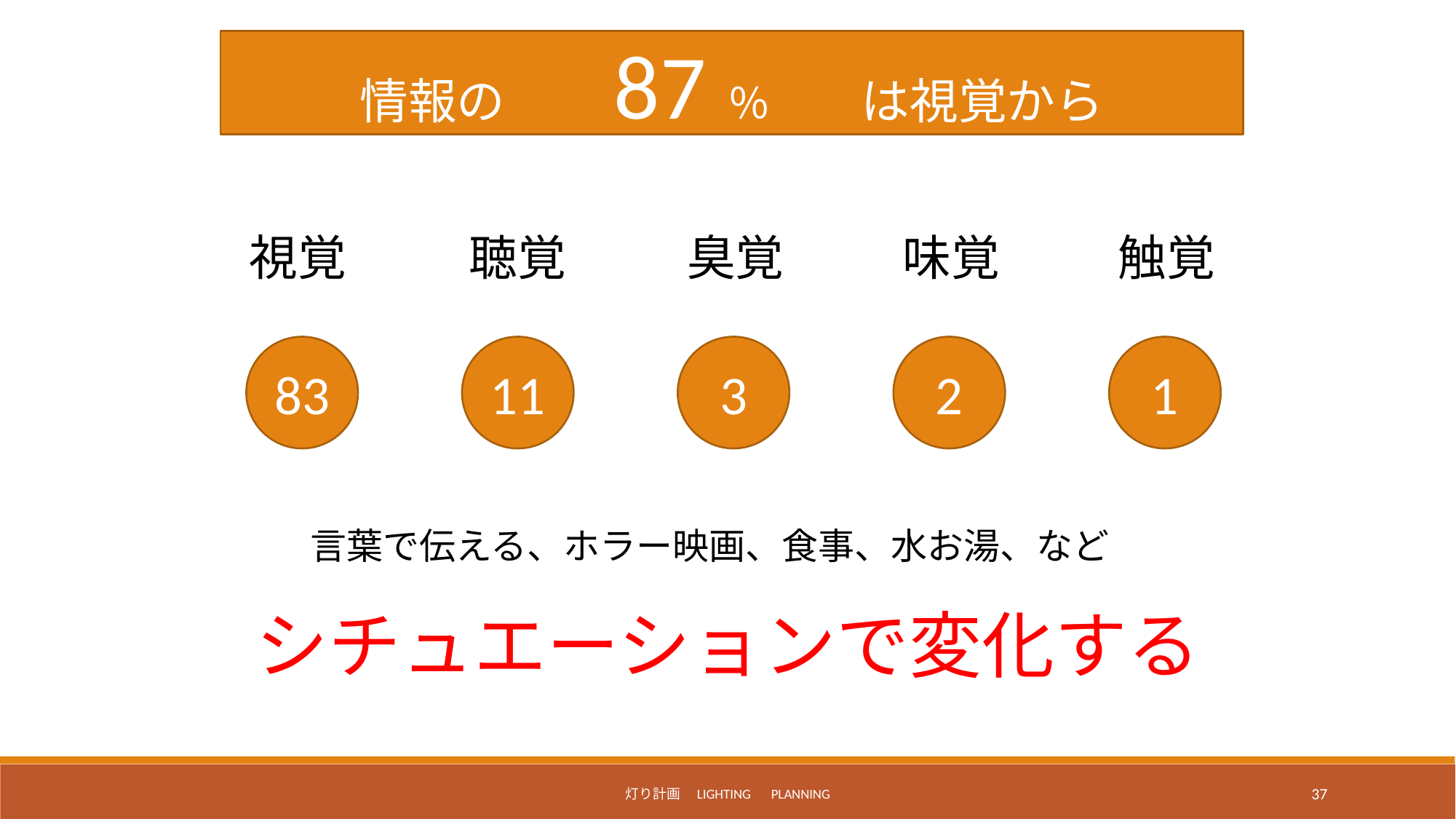

情報の　　87％　は視覚から
視覚
聴覚
臭覚
味覚
触覚
83
11
3
2
1
言葉で伝える、ホラー映画、食事、水お湯、など

シチュエーションで変化する
灯り計画　Lighting　Planning
37